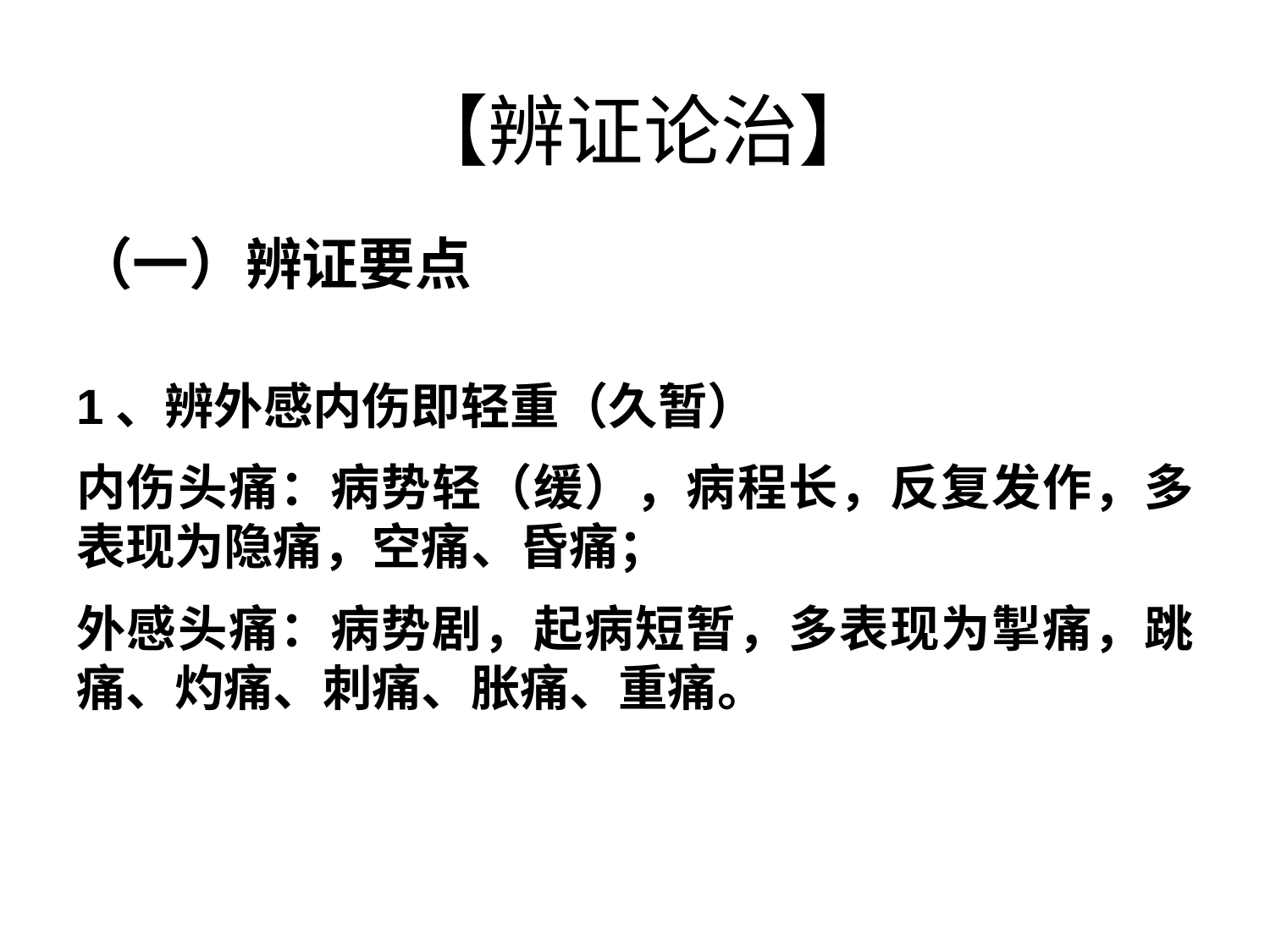

# 【辨证论治】
（一）辨证要点

1、辨外感内伤即轻重（久暂）
内伤头痛：病势轻（缓），病程长，反复发作，多表现为隐痛，空痛、昏痛；
外感头痛：病势剧，起病短暂，多表现为掣痛，跳痛、灼痛、刺痛、胀痛、重痛。